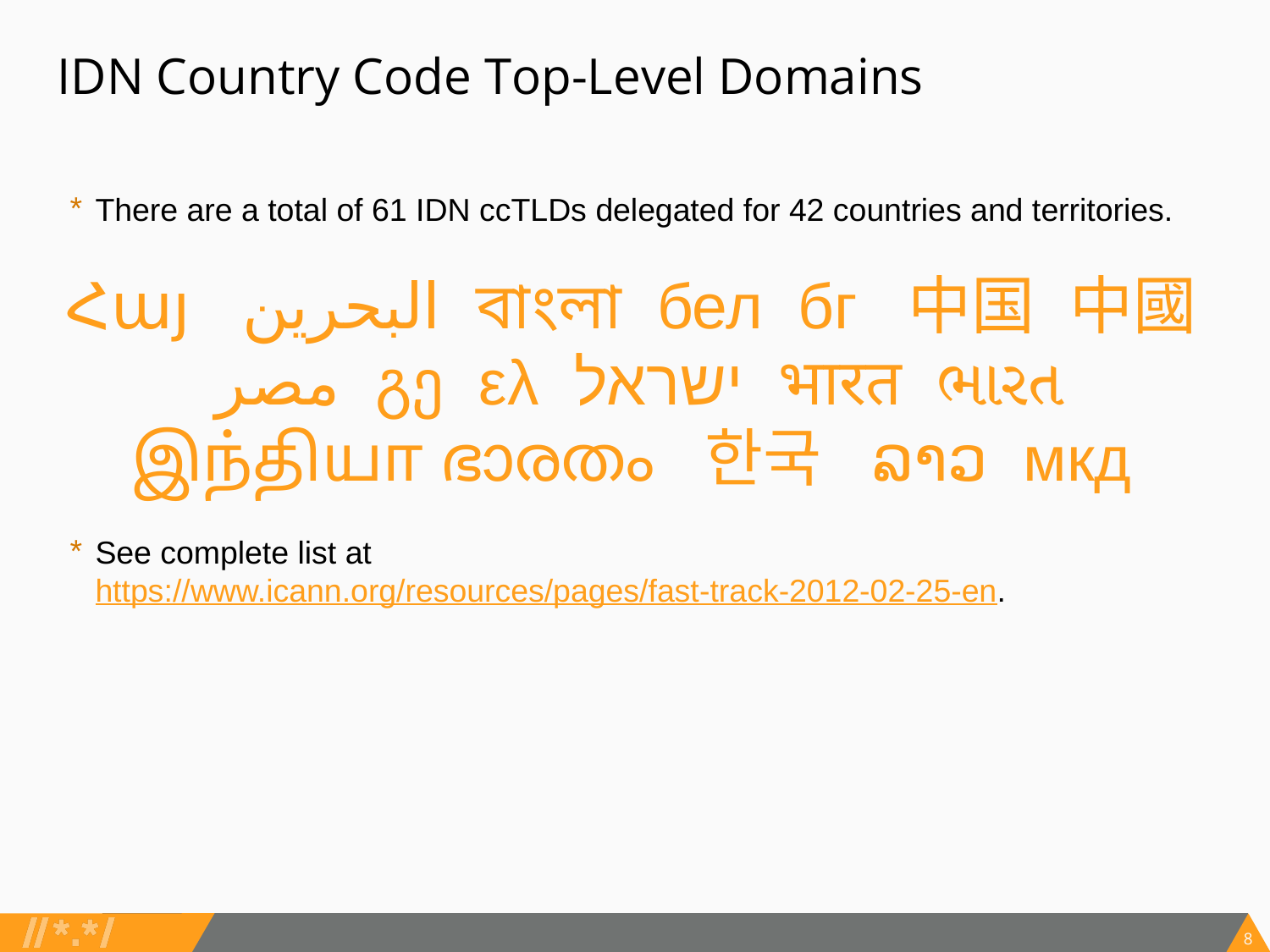

# IDN Country Code Top-Level Domains
There are a total of 61 IDN ccTLDs delegated for 42 countries and territories.

Հայ   البحرين  বাংলা  бел  бг  中国  中國  مصر  გე  ελ  ישראל  भारत  ભારત  இந்தியா ഭാരതം  한국  ລາວ  мкд

See complete list at https://www.icann.org/resources/pages/fast-track-2012-02-25-en.